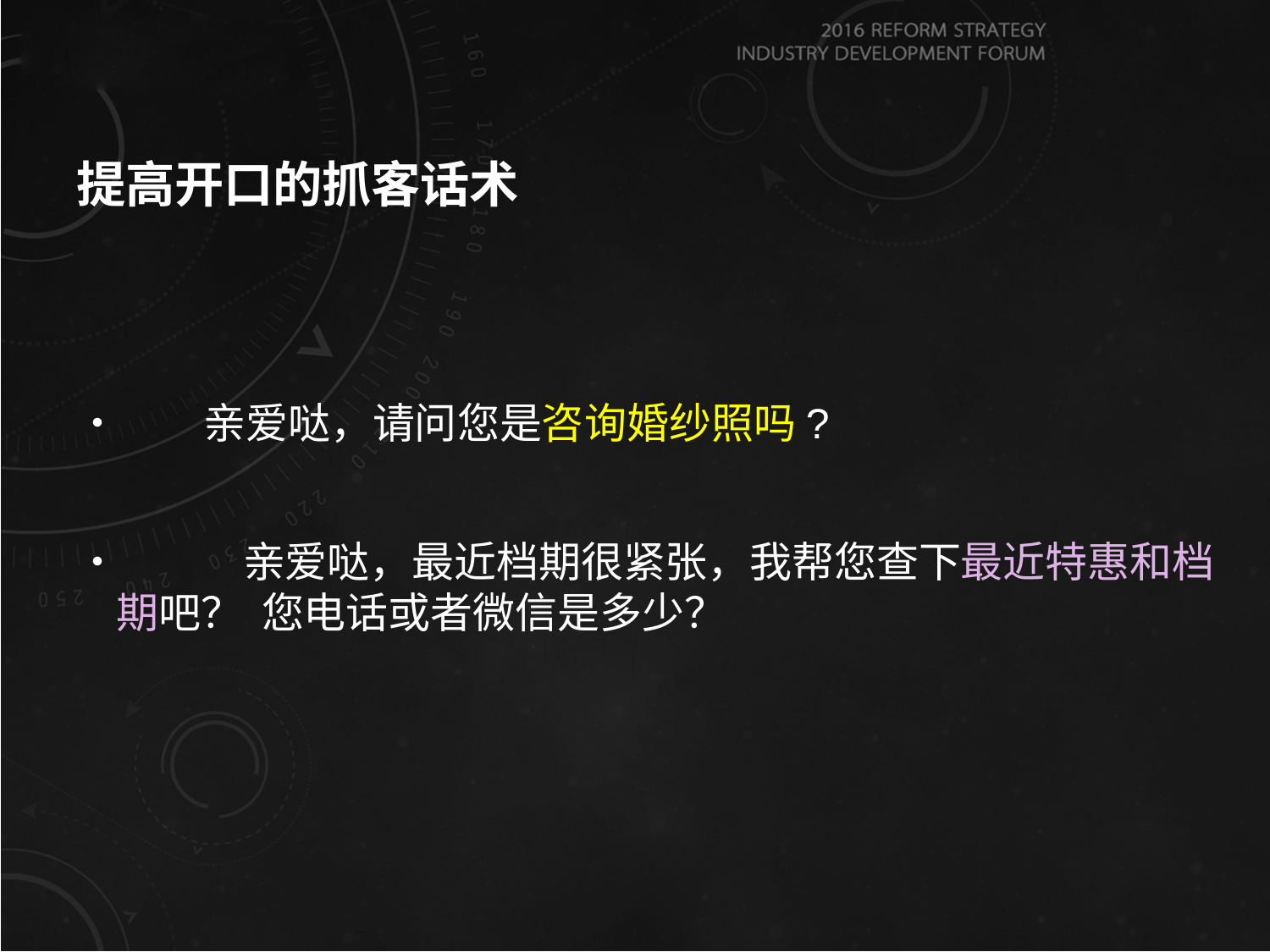

# 提高开口的抓客话术
•	亲爱哒，请问您是咨询婚纱照吗?

•	亲爱哒，最近档期很紧张，我帮您查下最近特惠和档期吧？  您电话或者微信是多少？